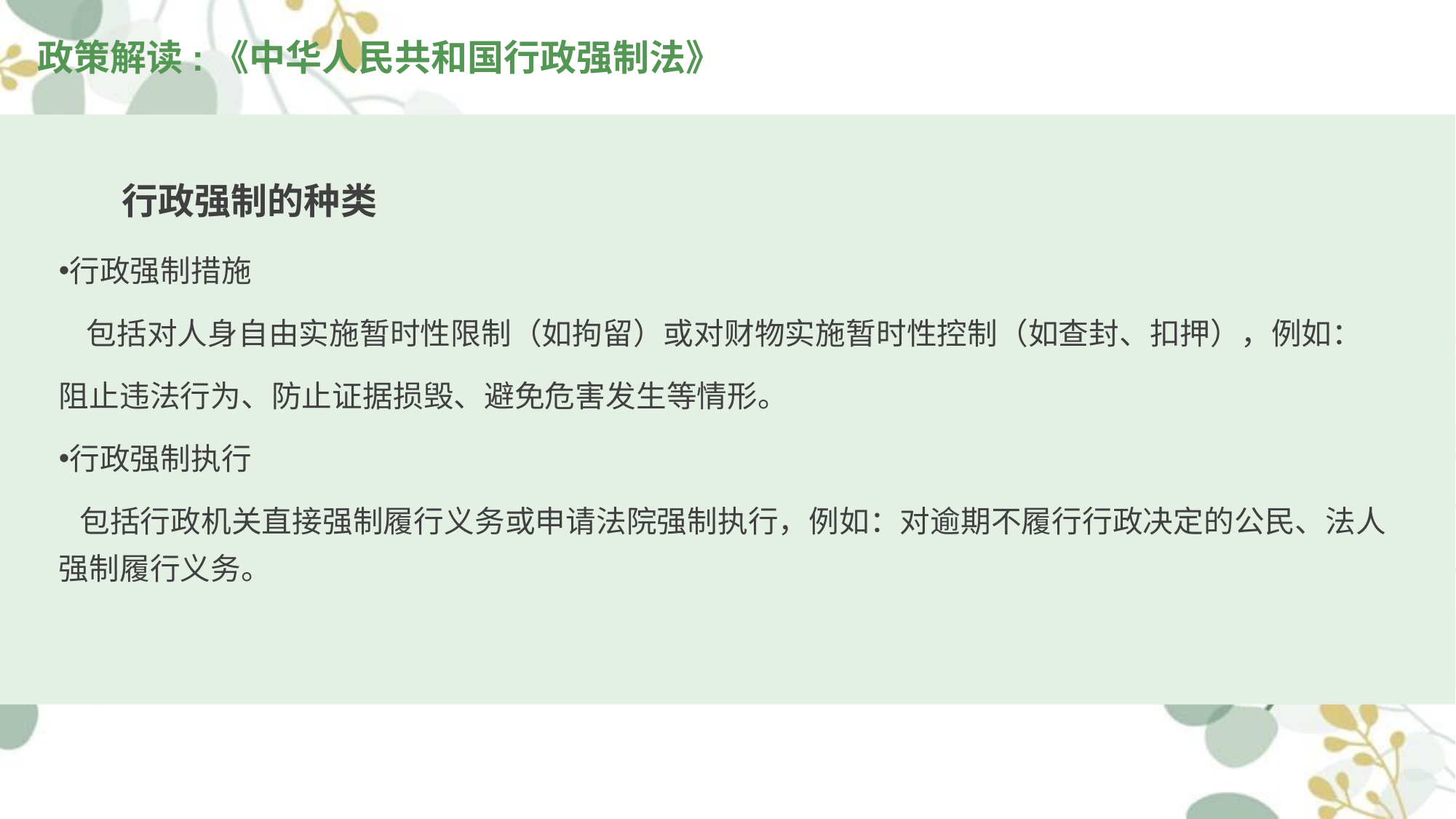

政策解读:《中华人民共和国行政强制法》
# 行政强制的种类
行政强制措施
   包括对人身自由实施暂时性限制（如拘留）或对财物实施暂时性控制（如查封、扣押），例如：
阻止违法行为、防止证据损毁、避免危害发生等情形。
行政强制执行
  包括行政机关直接强制履行义务或申请法院强制执行，例如：对逾期不履行行政决定的公民、法人强制履行义务。